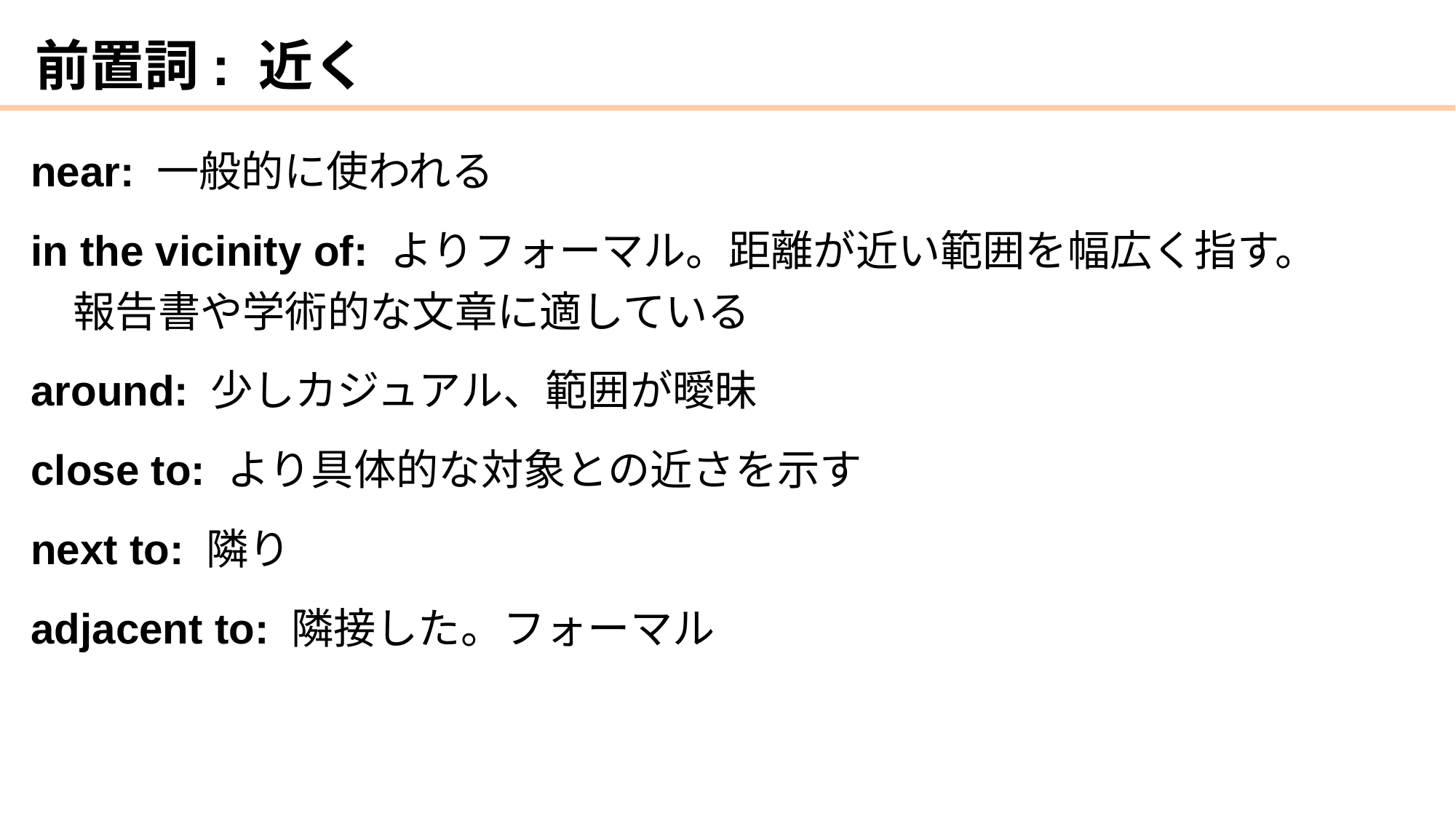

# 前置詞: 近く
near: 一般的に使われる
in the vicinity of: よりフォーマル。距離が近い範囲を幅広く指す。
　報告書や学術的な文章に適している
around: 少しカジュアル、範囲が曖昧
close to: より具体的な対象との近さを示す
next to: 隣り
adjacent to: 隣接した。フォーマル